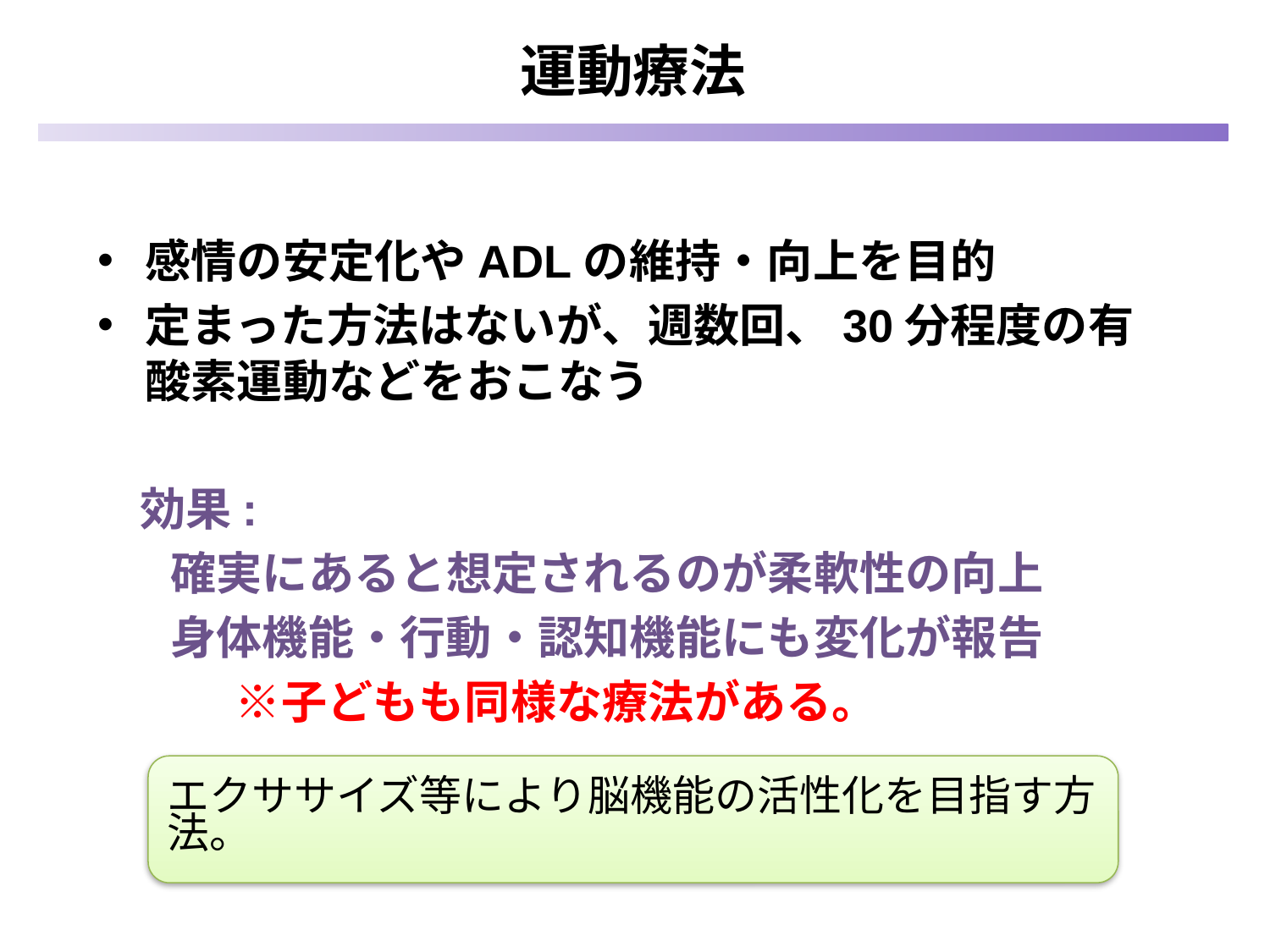

運動療法

感情の安定化やADLの維持・向上を目的
定まった方法はないが、週数回、30分程度の有酸素運動などをおこなう

   効果:
      確実にあると想定されるのが柔軟性の向上
      身体機能・行動・認知機能にも変化が報告
　　　※子どもも同様な療法がある。
エクササイズ等により脳機能の活性化を目指す方法。